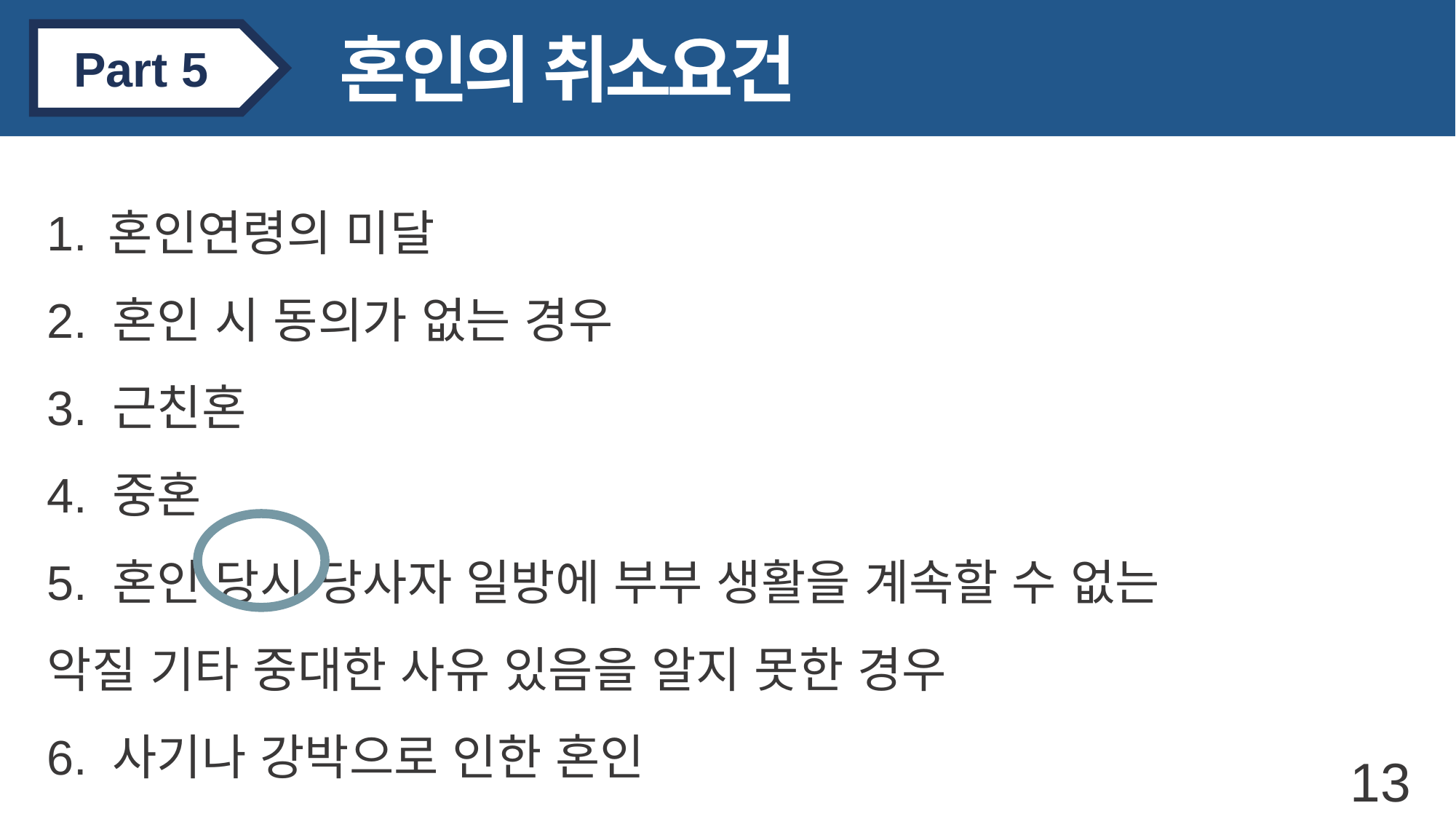

혼인의 취소요건

Part 5
혼인연령의 미달
2. 혼인 시 동의가 없는 경우
3. 근친혼
4. 중혼
5. 혼인 당시 당사자 일방에 부부 생활을 계속할 수 없는
악질 기타 중대한 사유 있음을 알지 못한 경우
6. 사기나 강박으로 인한 혼인

13